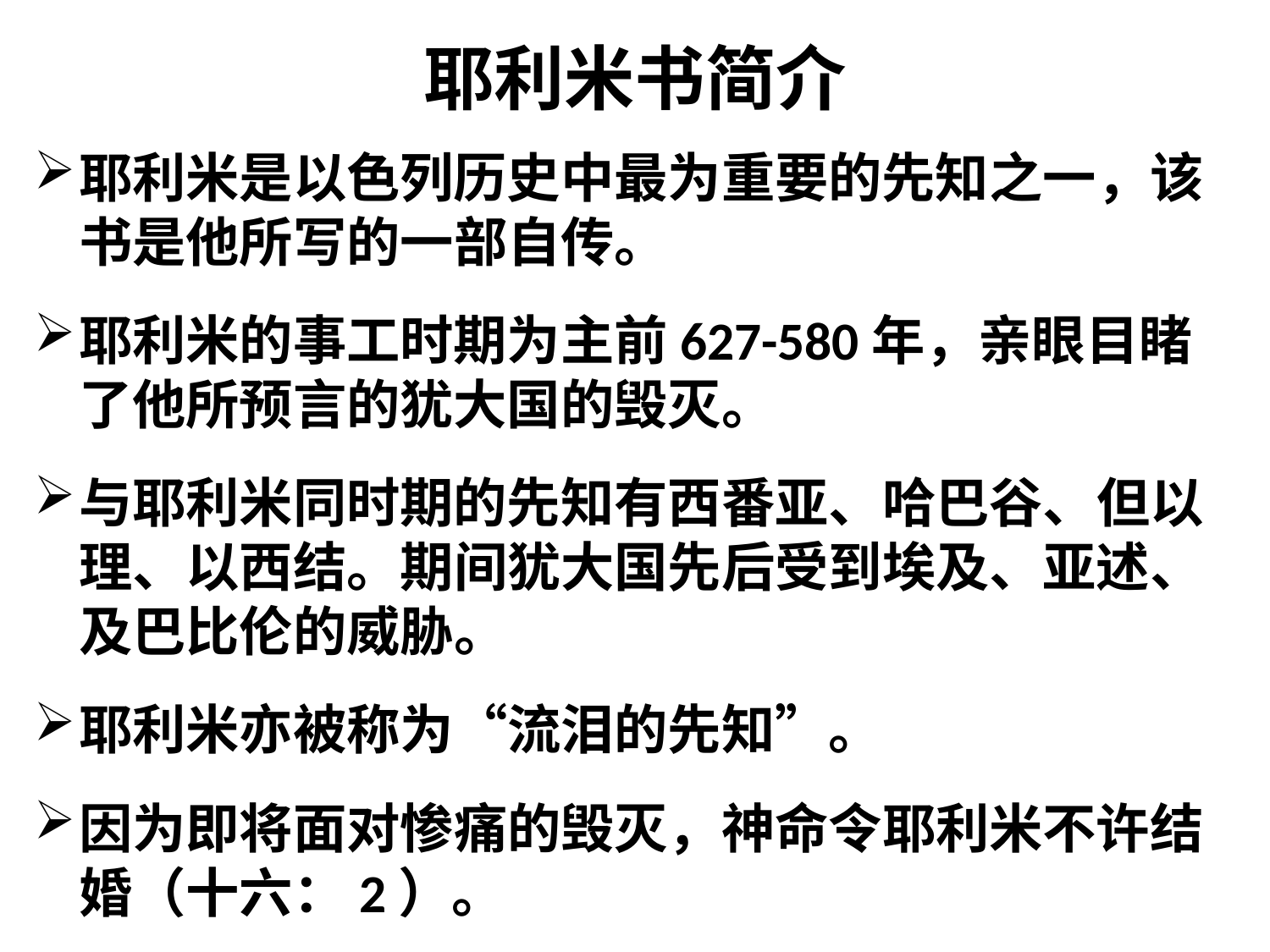

# 耶利米书简介
耶利米是以色列历史中最为重要的先知之一，该书是他所写的一部自传。

耶利米的事工时期为主前627-580年，亲眼目睹了他所预言的犹大国的毁灭。

与耶利米同时期的先知有西番亚、哈巴谷、但以理、以西结。期间犹大国先后受到埃及、亚述、及巴比伦的威胁。

耶利米亦被称为“流泪的先知”。

因为即将面对惨痛的毁灭，神命令耶利米不许结婚（十六：2）。